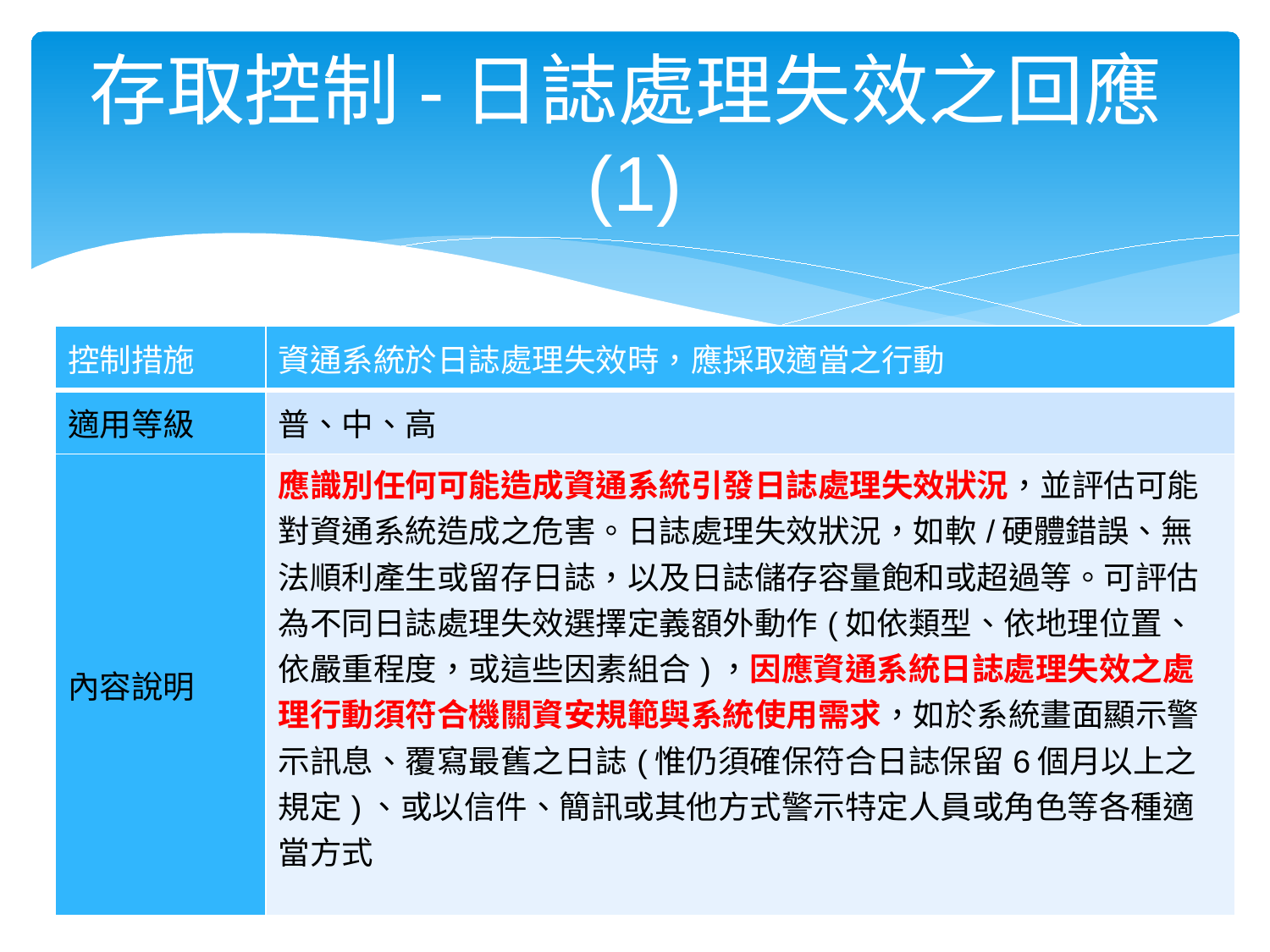

# 存取控制-日誌處理失效之回應(1)
| 控制措施 | 資通系統於日誌處理失效時，應採取適當之行動 |
| --- | --- |
| 適用等級 | 普、中、高 |
| 內容說明 | 應識別任何可能造成資通系統引發日誌處理失效狀況，並評估可能對資通系統造成之危害。日誌處理失效狀況，如軟/硬體錯誤、無法順利產生或留存日誌，以及日誌儲存容量飽和或超過等。可評估為不同日誌處理失效選擇定義額外動作(如依類型、依地理位置、依嚴重程度，或這些因素組合)，因應資通系統日誌處理失效之處理行動須符合機關資安規範與系統使用需求，如於系統畫面顯示警示訊息、覆寫最舊之日誌(惟仍須確保符合日誌保留6個月以上之規定)、或以信件、簡訊或其他方式警示特定人員或角色等各種適當方式 |